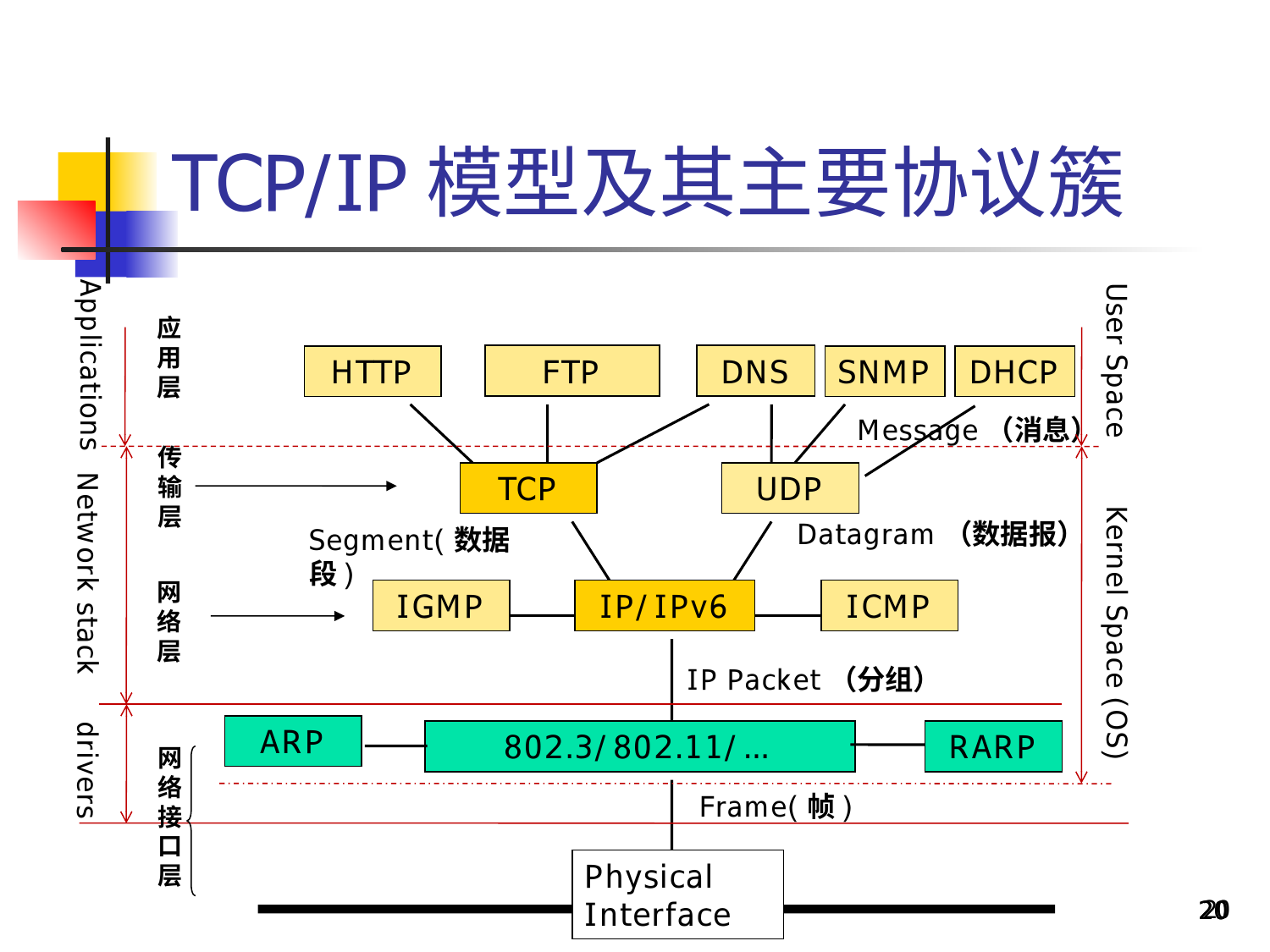

TCP/IP模型及其主要协议簇
应用层
User Space
Applications
FTP
DNS
HTTP
SNMP
DHCP

Message（消息）

传输层

网络层

网络接口层

TCP
UDP
Datagram（数据报）
Segment(数据段)

Network stack
IGMP
IP/IPv6
ICMP
Kernel Space (OS)

IP Packet（分组）
ARP
802.3/802.11/…
RARP

drivers

Frame(帧)
Physical Interface
20
20
20